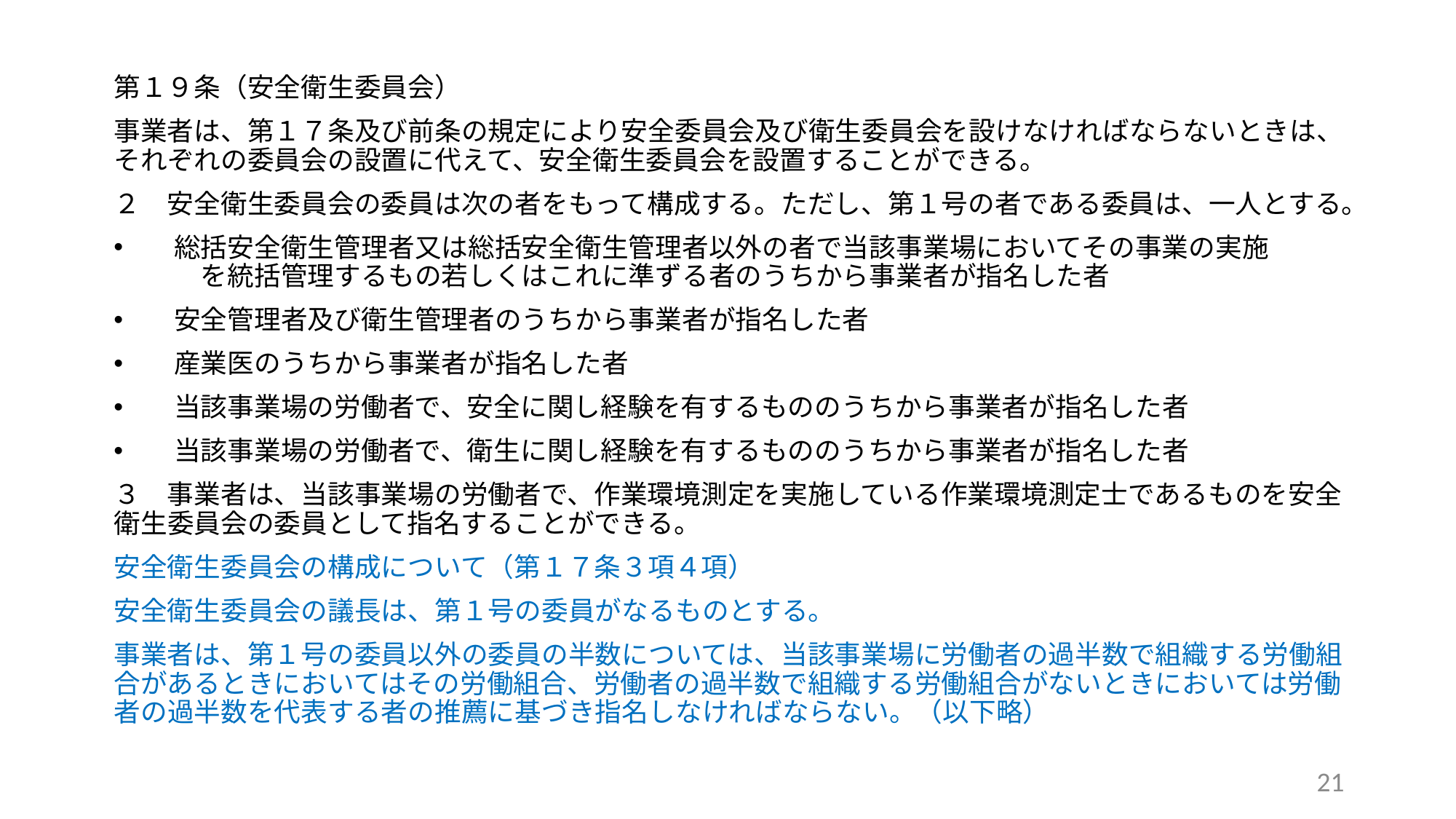

第１９条（安全衛生委員会）
事業者は、第１７条及び前条の規定により安全委員会及び衛生委員会を設けなければならないときは、それぞれの委員会の設置に代えて、安全衛生委員会を設置することができる。
２　安全衛生委員会の委員は次の者をもって構成する。ただし、第１号の者である委員は、一人とする。
総括安全衛生管理者又は総括安全衛生管理者以外の者で当該事業場においてその事業の実施　　　を統括管理するもの若しくはこれに準ずる者のうちから事業者が指名した者
安全管理者及び衛生管理者のうちから事業者が指名した者
産業医のうちから事業者が指名した者
当該事業場の労働者で、安全に関し経験を有するもののうちから事業者が指名した者
当該事業場の労働者で、衛生に関し経験を有するもののうちから事業者が指名した者
３　事業者は、当該事業場の労働者で、作業環境測定を実施している作業環境測定士であるものを安全衛生委員会の委員として指名することができる。
安全衛生委員会の構成について（第１７条３項４項）
安全衛生委員会の議長は、第１号の委員がなるものとする。
事業者は、第１号の委員以外の委員の半数については、当該事業場に労働者の過半数で組織する労働組合があるときにおいてはその労働組合、労働者の過半数で組織する労働組合がないときにおいては労働者の過半数を代表する者の推薦に基づき指名しなければならない。（以下略）

21